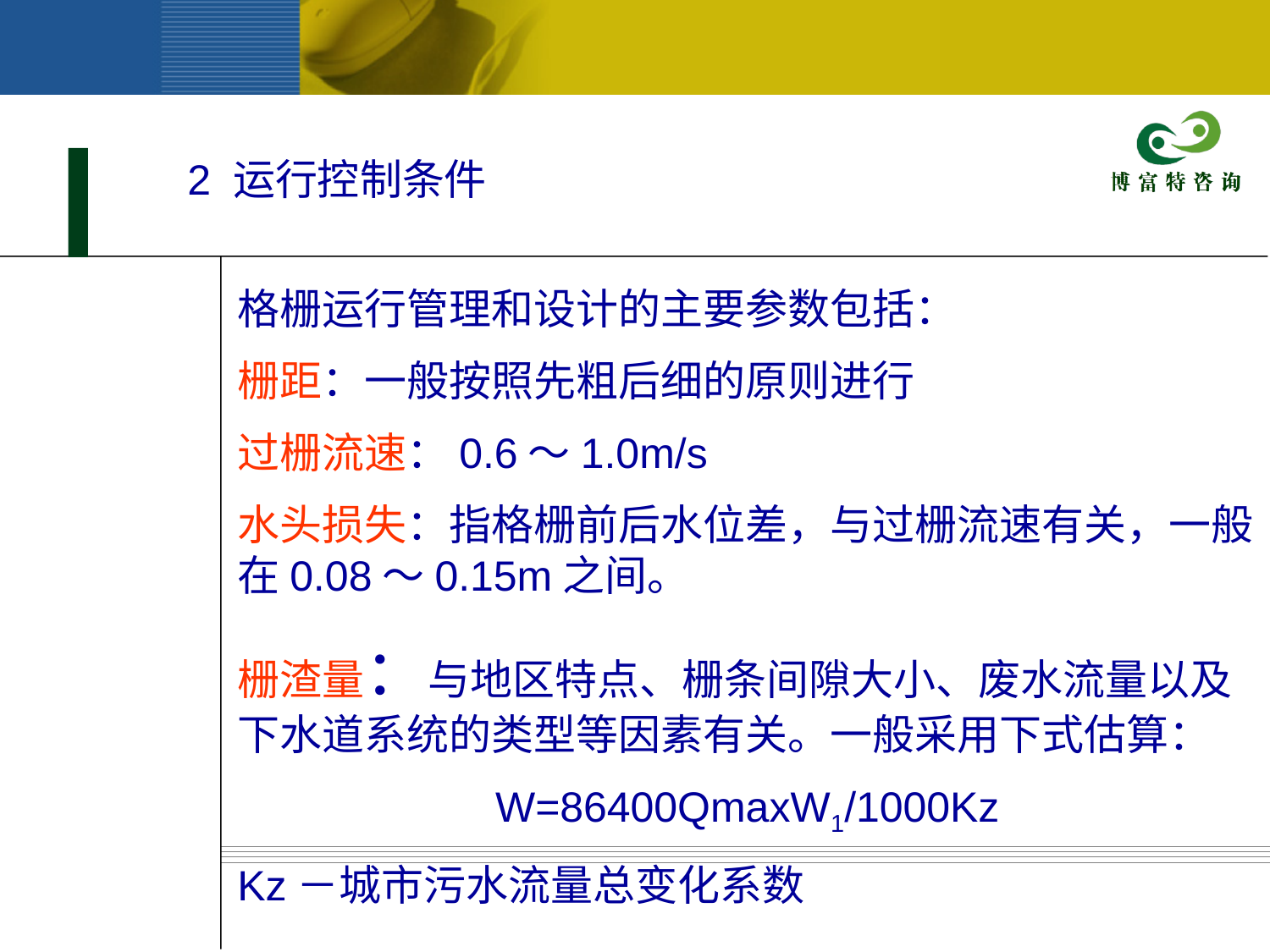

2 运行控制条件
格栅运行管理和设计的主要参数包括：
栅距：一般按照先粗后细的原则进行
过栅流速：0.6～1.0m/s
水头损失：指格栅前后水位差，与过栅流速有关，一般在0.08～0.15m之间。
栅渣量：与地区特点、栅条间隙大小、废水流量以及下水道系统的类型等因素有关。一般采用下式估算：
W=86400QmaxW1/1000Kz
Kz－城市污水流量总变化系数